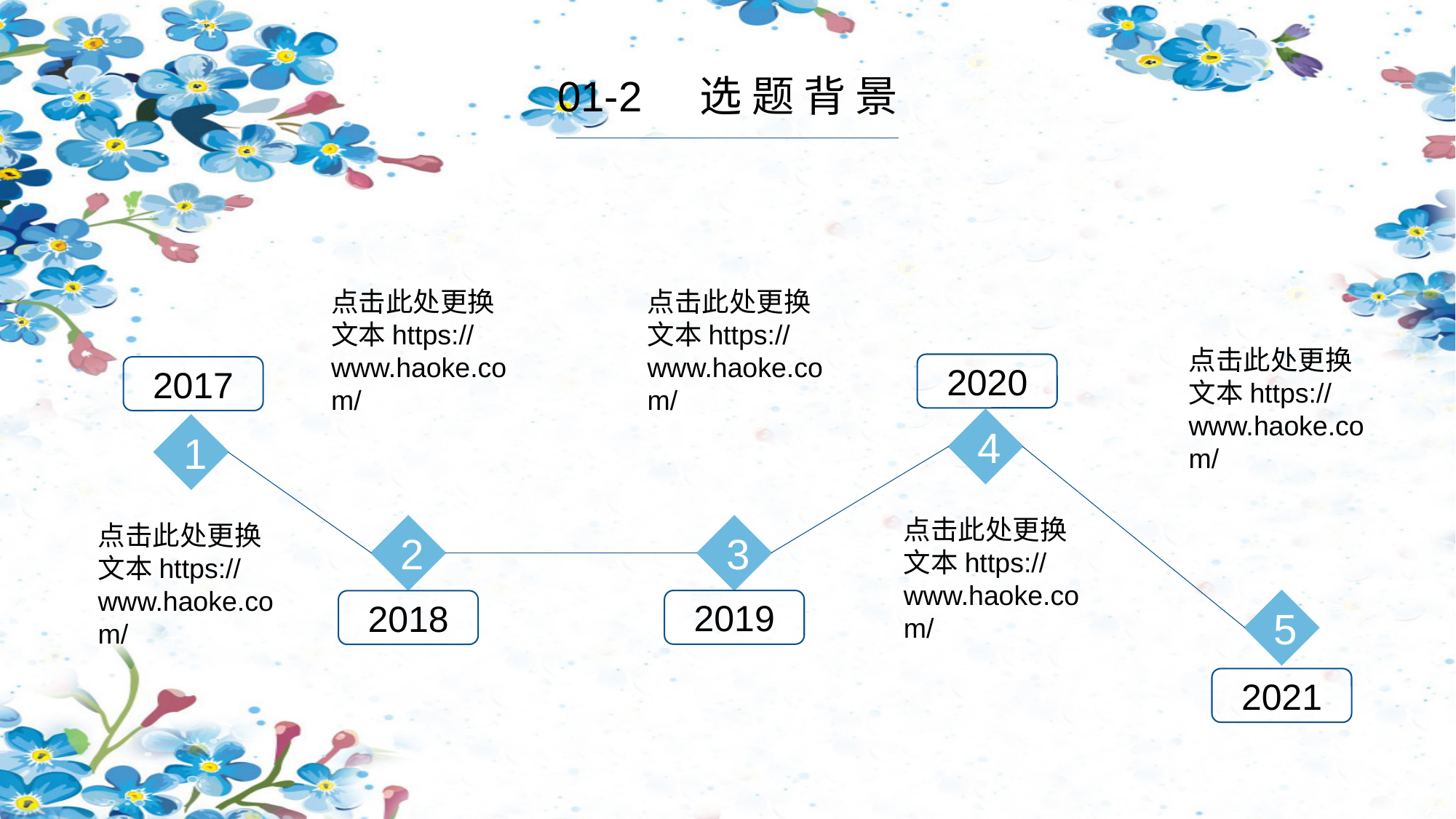

01-2    选 题 背 景
点击此处更换文本https://www.haoke.com/
点击此处更换文本https://www.haoke.com/
点击此处更换文本https://www.haoke.com/
2020
2017
4
1
点击此处更换文本https://www.haoke.com/
点击此处更换文本https://www.haoke.com/
2
3
2019
5
2018
2021